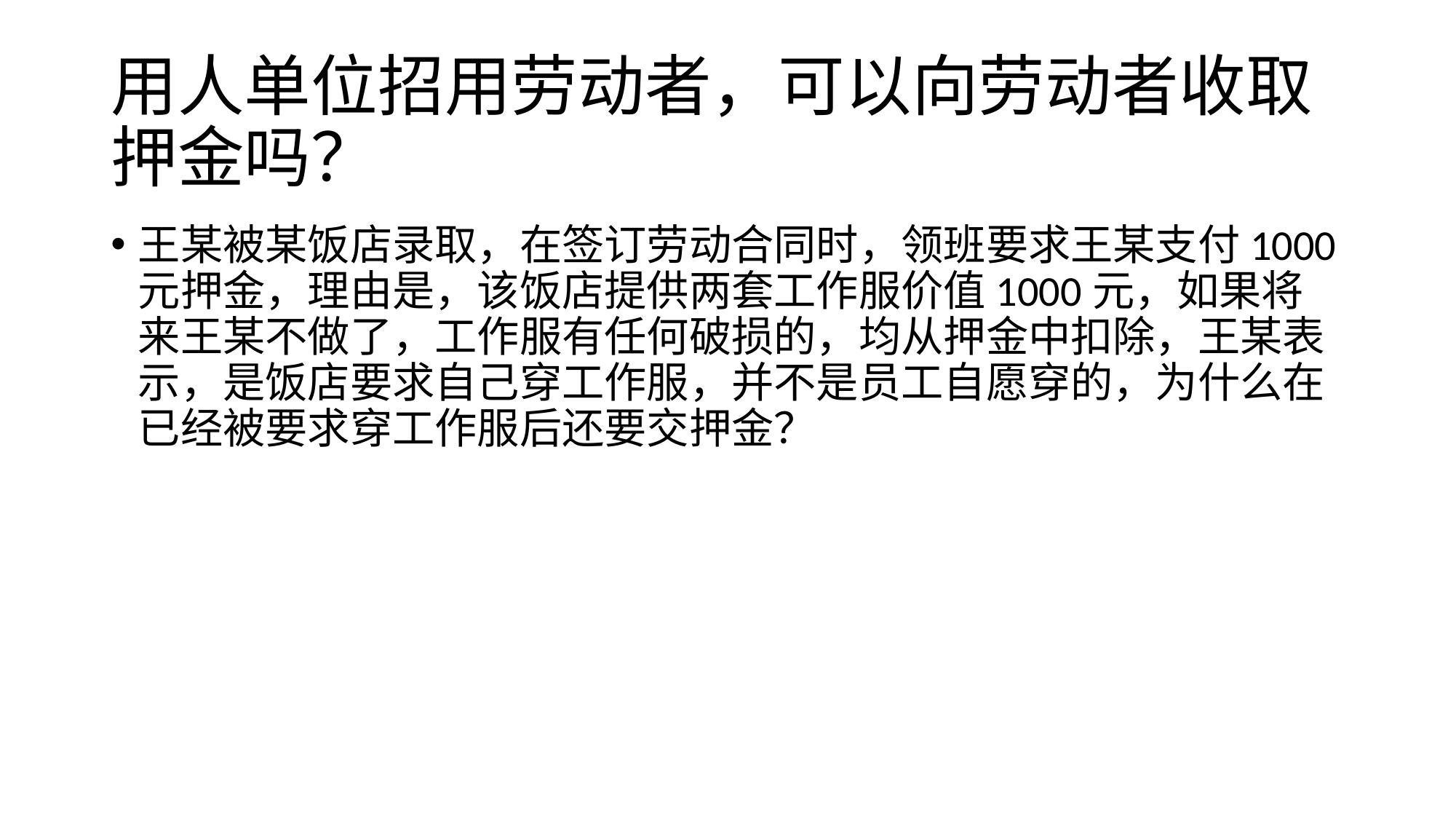

# 用人单位招用劳动者，可以向劳动者收取押金吗？
王某被某饭店录取，在签订劳动合同时，领班要求王某支付1000元押金，理由是，该饭店提供两套工作服价值1000元，如果将来王某不做了，工作服有任何破损的，均从押金中扣除，王某表示，是饭店要求自己穿工作服，并不是员工自愿穿的，为什么在已经被要求穿工作服后还要交押金？